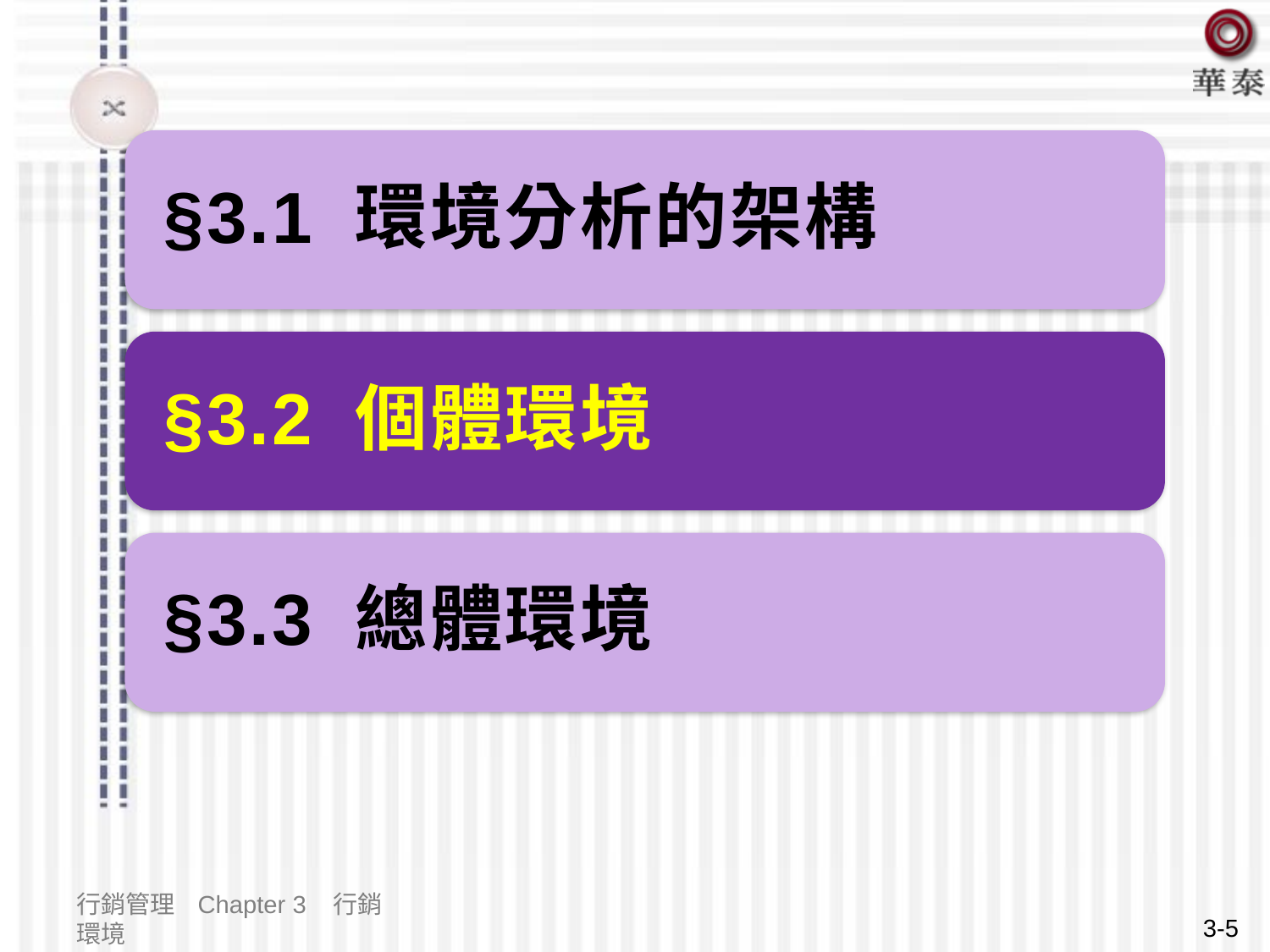

§3.1 環境分析的架構
§3.2 個體環境
§3.3 總體環境
行銷管理   Chapter 3   行銷環境
3-5